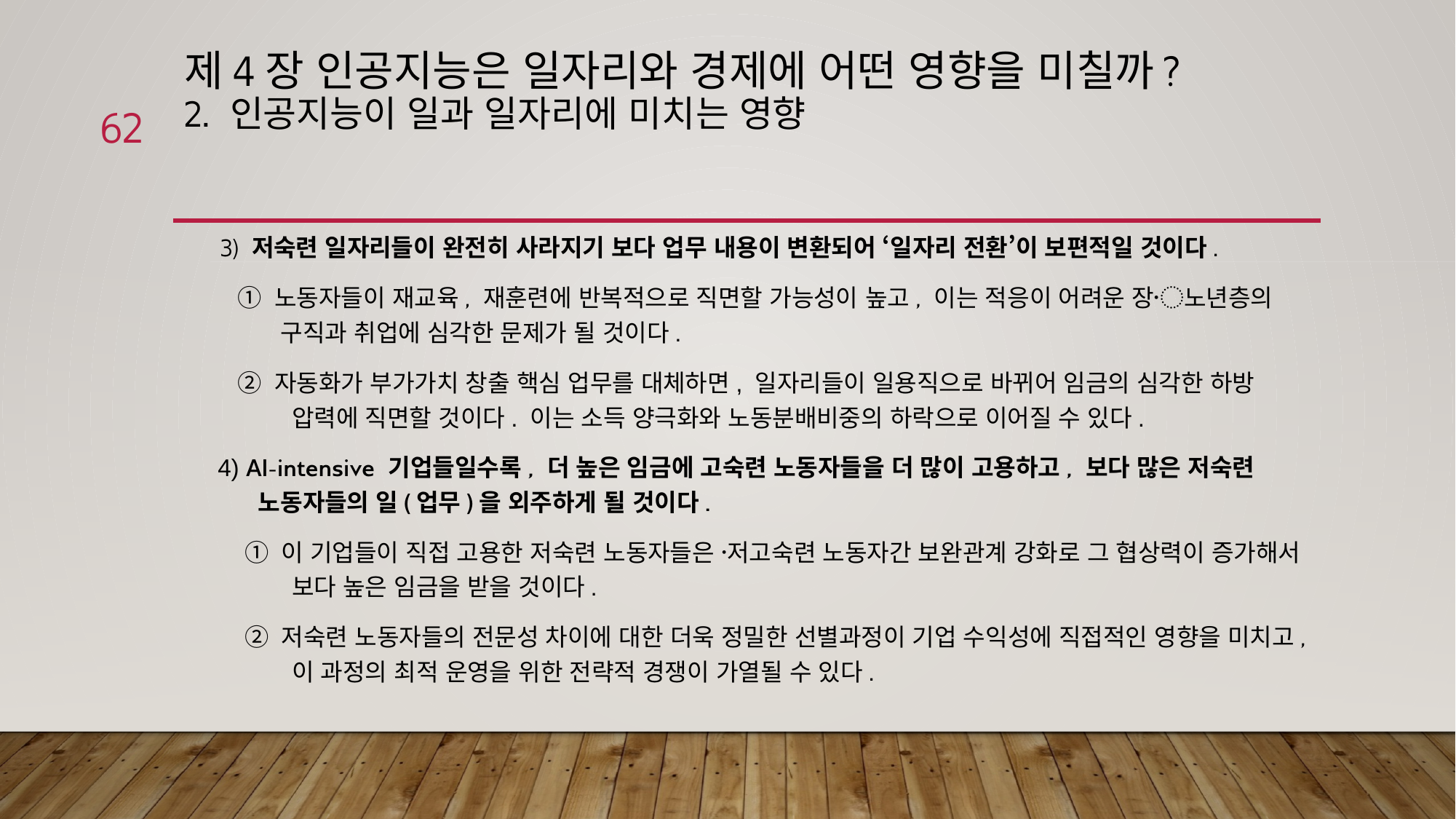

# 제4장 인공지능은 일자리와 경제에 어떤 영향을 미칠까? 2. 인공지능이 일과 일자리에 미치는 영향
62

     3) 저숙련 일자리들이 완전히 사라지기 보다 업무 내용이 변환되어 ‘일자리 전환’이 보편적일 것이다.
        ① 노동자들이 재교육, 재훈련에 반복적으로 직면할 가능성이 높고, 이는 적응이 어려운 장〮노년층의 구직과 취업에 심각한 문제가 될 것이다.
        ② 자동화가 부가가치 창출 핵심 업무를 대체하면, 일자리들이 일용직으로 바뀌어 임금의 심각한 하방 압력에 직면할 것이다. 이는 소득 양극화와 노동분배비중의 하락으로 이어질 수 있다.
     4) AI-intensive 기업들일수록, 더 높은 임금에 고숙련 노동자들을 더 많이 고용하고, 보다 많은 저숙련 노동자들의 일(업무)을 외주하게 될 것이다.
         ① 이 기업들이 직접 고용한 저숙련 노동자들은 저〮고숙련 노동자간 보완관계 강화로 그 협상력이 증가해서 보다 높은 임금을 받을 것이다.
         ② 저숙련 노동자들의 전문성 차이에 대한 더욱 정밀한 선별과정이 기업 수익성에 직접적인 영향을 미치고, 이 과정의 최적 운영을 위한 전략적 경쟁이 가열될 수 있다.